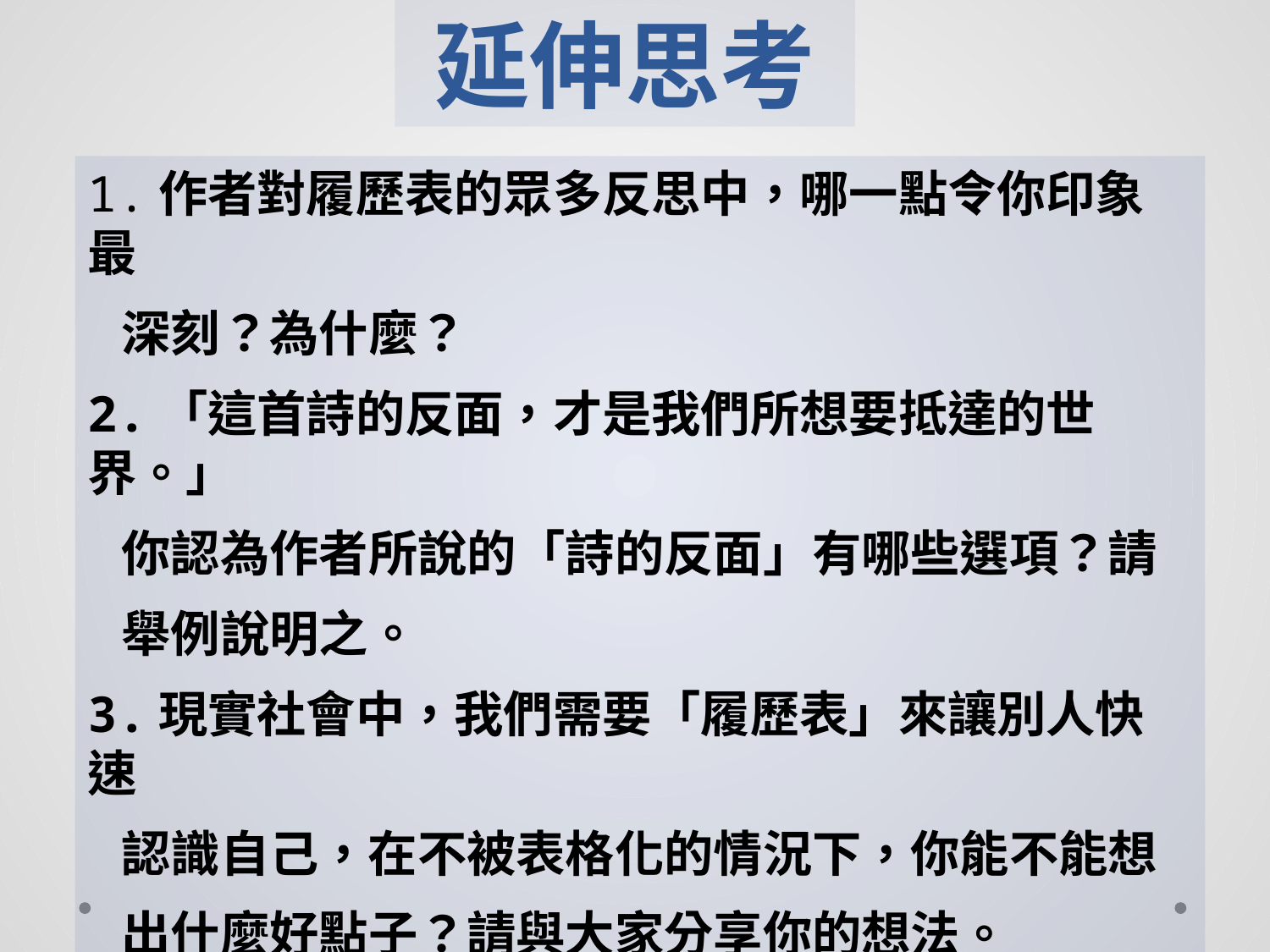

延伸思考
1.作者對履歷表的眾多反思中，哪一點令你印象最
  深刻？為什麼？
2.「這首詩的反面，才是我們所想要抵達的世界。」
  你認為作者所說的「詩的反面」有哪些選項？請
  舉例說明之。
3.現實社會中，我們需要「履歷表」來讓別人快速
  認識自己，在不被表格化的情況下，你能不能想
  出什麼好點子？請與大家分享你的想法。